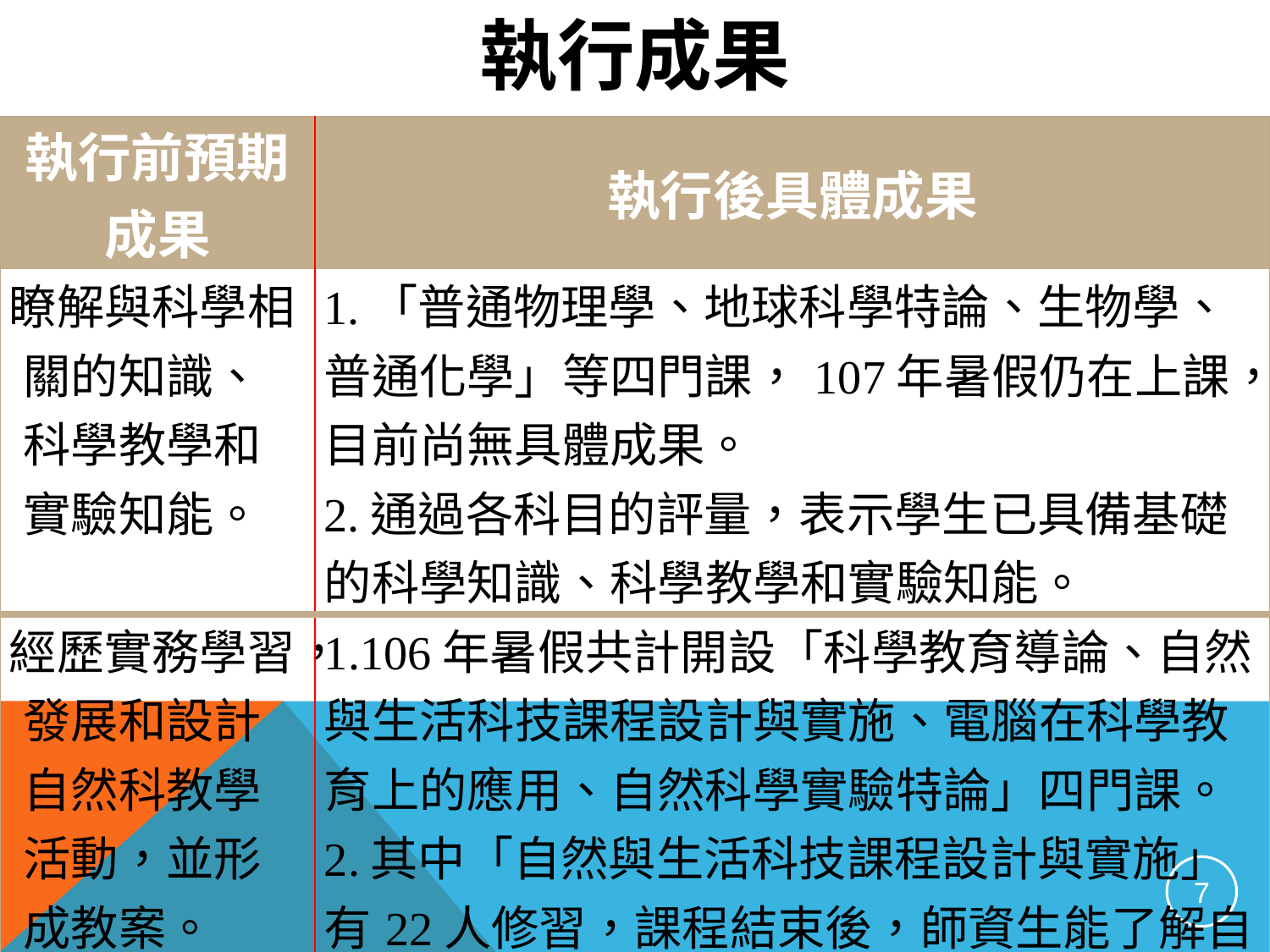

# 執行成果
| 執行前預期成果 | 執行後具體成果 |
| --- | --- |
| 瞭解與科學相關的知識、科學教學和實驗知能。 | 1.「普通物理學、地球科學特論、生物學、普通化學」等四門課，107年暑假仍在上課，目前尚無具體成果。 2.通過各科目的評量，表示學生已具備基礎的科學知識、科學教學和實驗知能。 |
| 經歷實務學習，發展和設計自然科教學活動，並形成教案。 | 1.106年暑假共計開設「科學教育導論、自然與生活科技課程設計與實施、電腦在科學教育上的應用、自然科學實驗特論」四門課。 2.其中「自然與生活科技課程設計與實施」有22人修習，課程結束後，師資生能了解自然與生活科技教學的目標，並發展教案、進行試教。 |
7